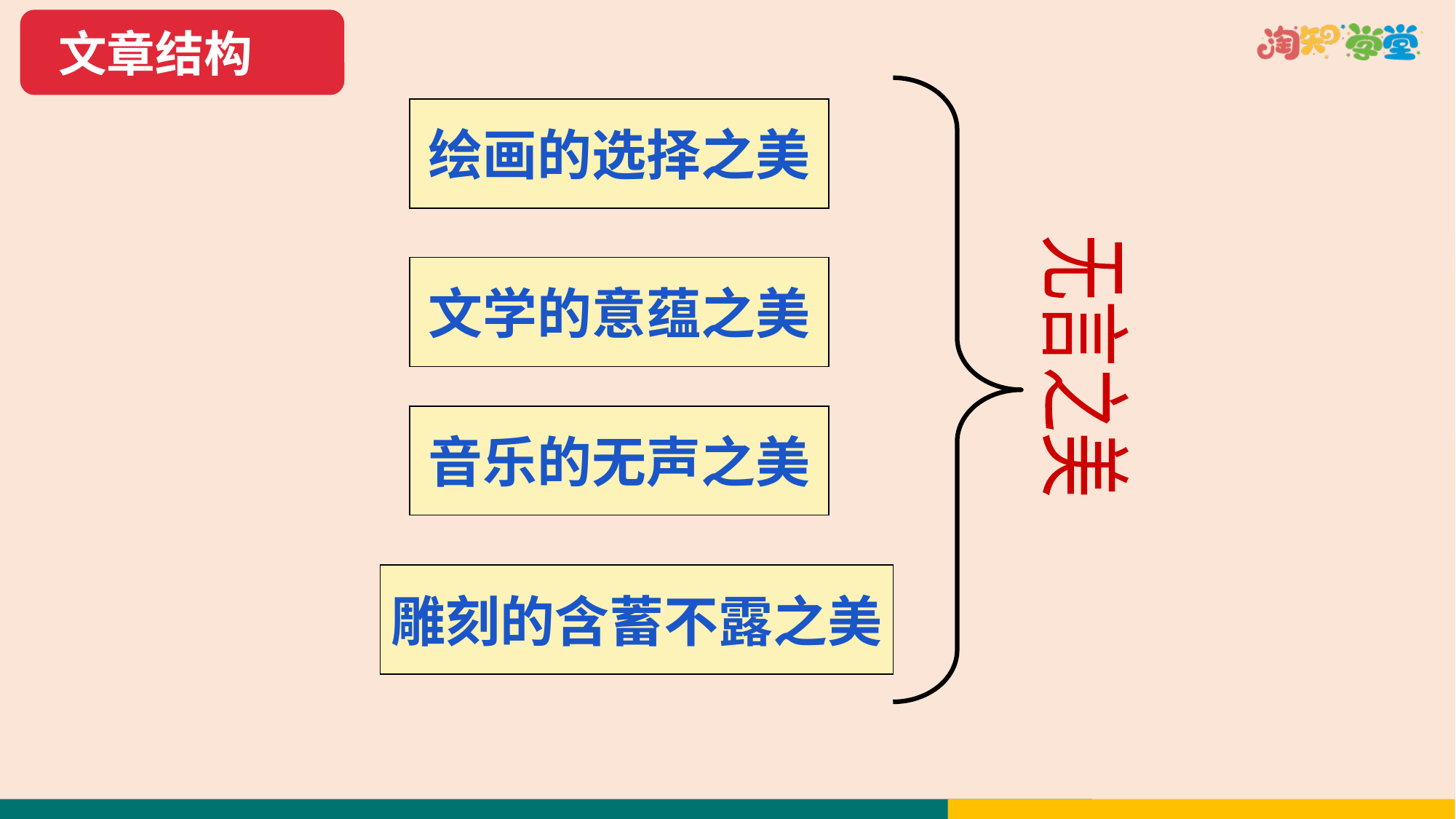

文章结构

绘画的选择之美
文学的意蕴之美
无言之美
音乐的无声之美
雕刻的含蓄不露之美